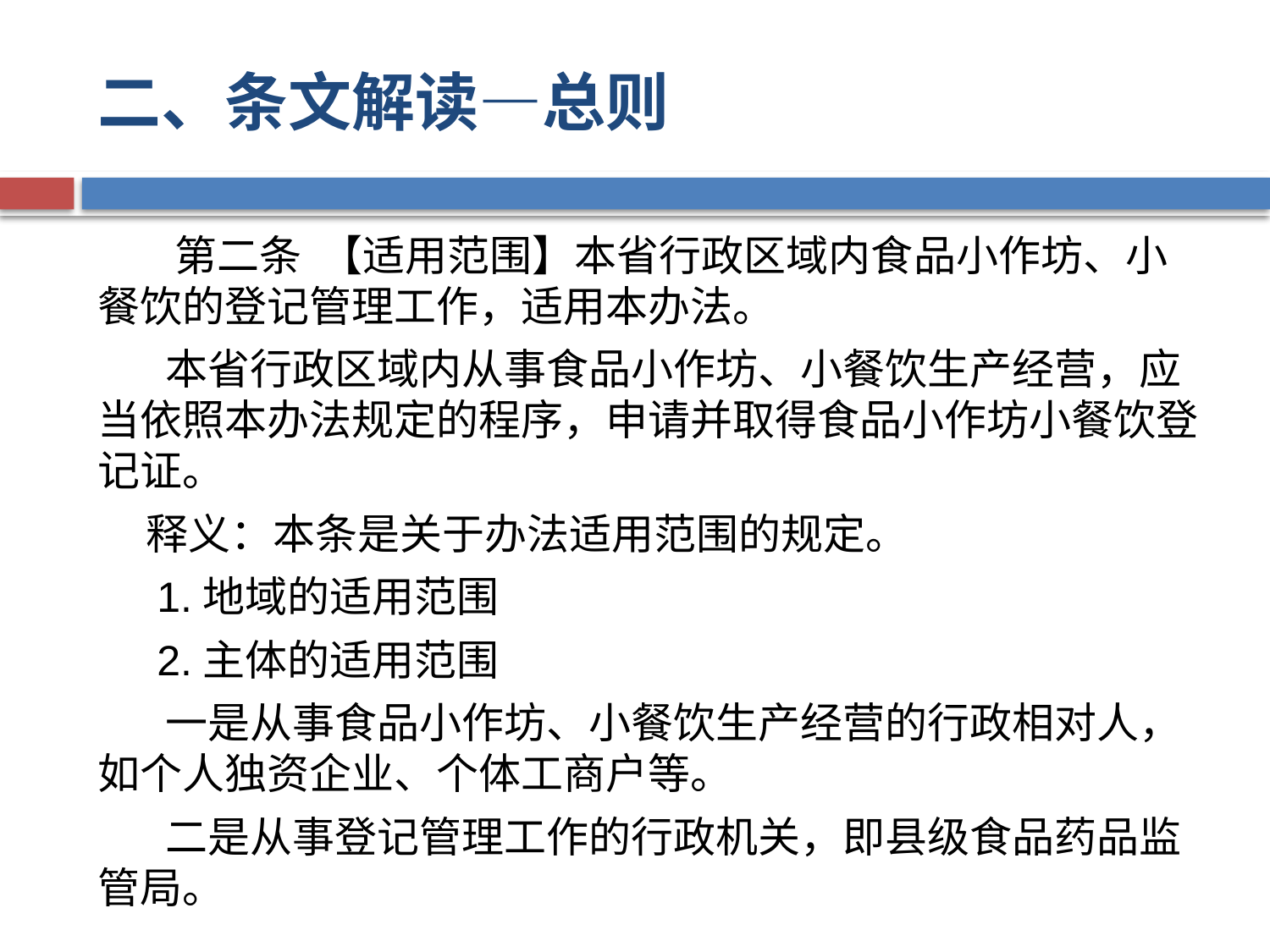

# 二、条文解读—总则
       第二条  【适用范围】本省行政区域内食品小作坊、小餐饮的登记管理工作，适用本办法。
      本省行政区域内从事食品小作坊、小餐饮生产经营，应当依照本办法规定的程序，申请并取得食品小作坊小餐饮登记证。
    释义：本条是关于办法适用范围的规定。
     1.地域的适用范围
     2.主体的适用范围
      一是从事食品小作坊、小餐饮生产经营的行政相对人，如个人独资企业、个体工商户等。
      二是从事登记管理工作的行政机关，即县级食品药品监管局。